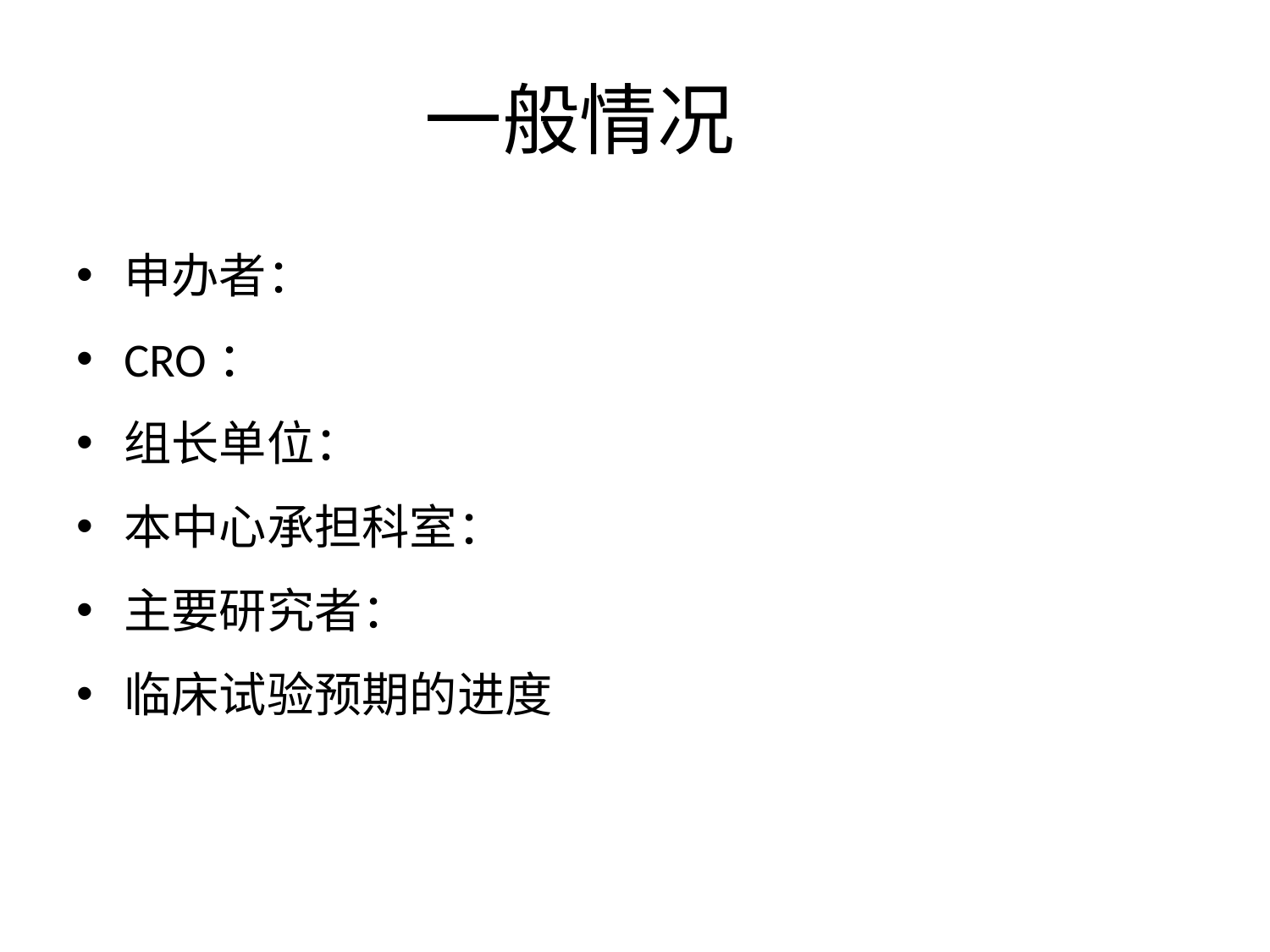

# 一般情况
申办者：
CRO：
组长单位：
本中心承担科室：
主要研究者：
临床试验预期的进度

2